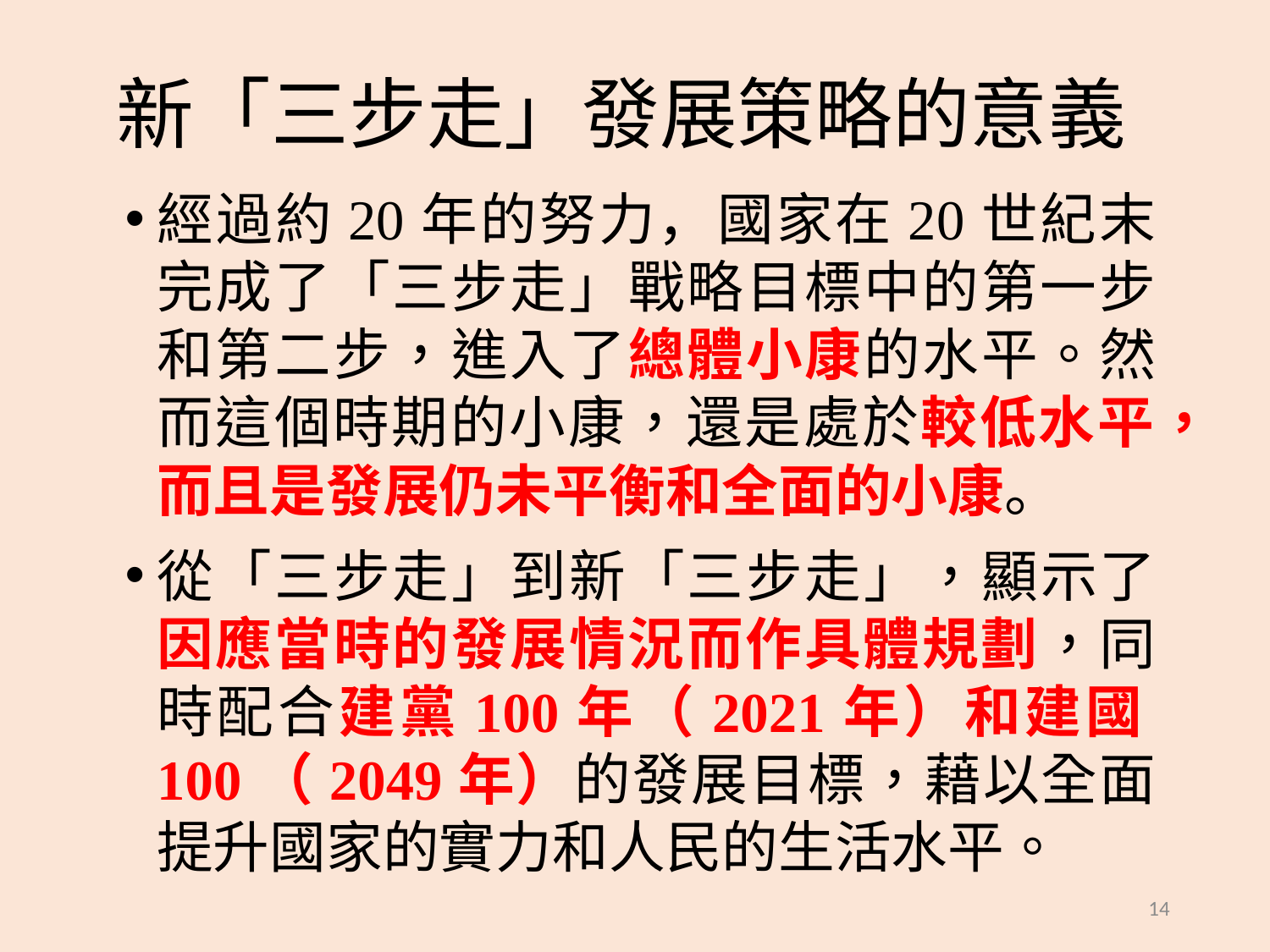

# 新「三步走」發展策略的意義
經過約20年的努力，國家在20世紀末完成了「三步走」戰略目標中的第一步和第二步，進入了總體小康的水平。然而這個時期的小康，還是處於較低水平，而且是發展仍未平衡和全面的小康。
從「三步走」到新「三步走」，顯示了因應當時的發展情況而作具體規劃，同時配合建黨100年（2021年）和建國100（2049年）的發展目標，藉以全面提升國家的實力和人民的生活水平。
14